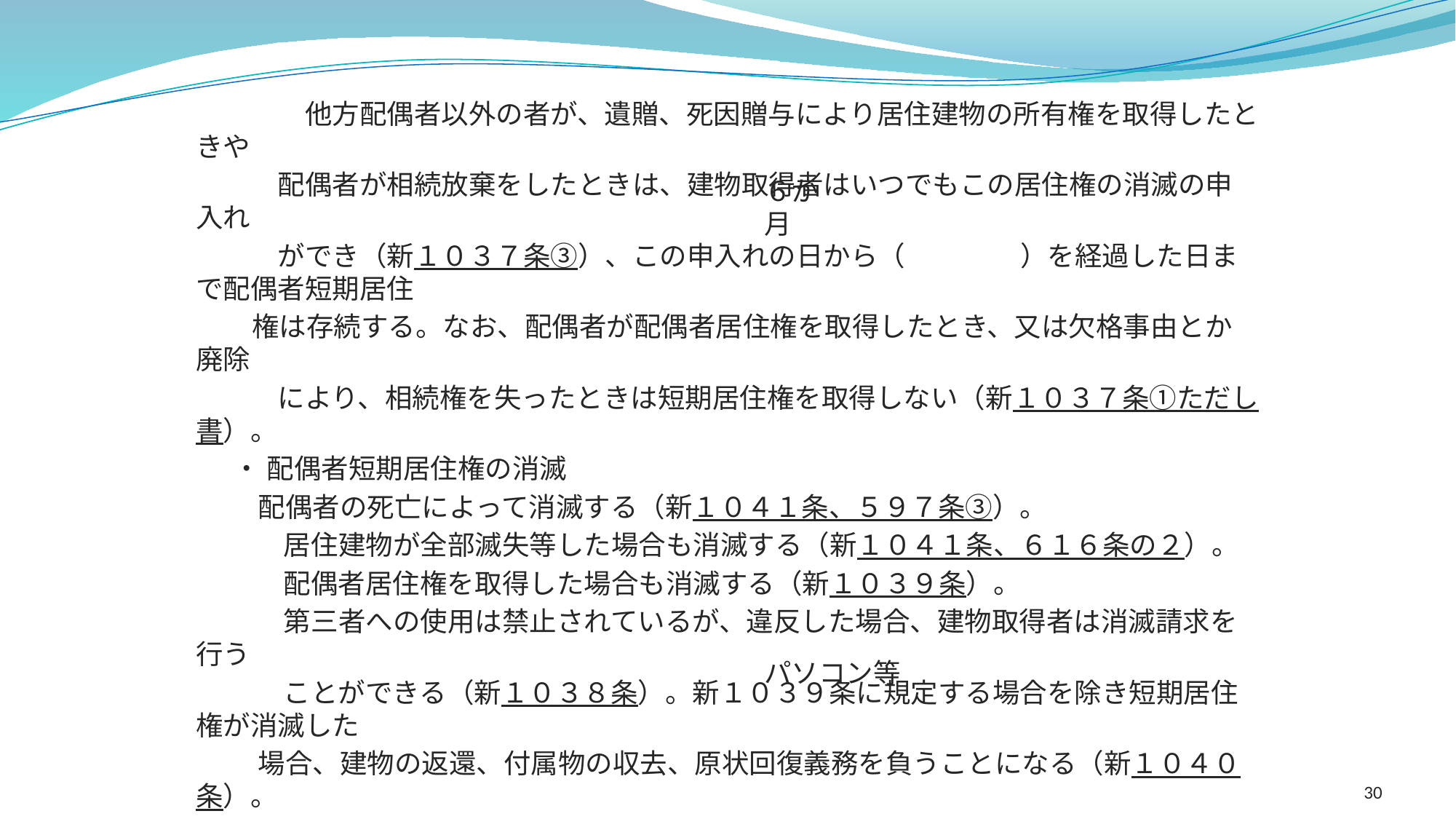

他方配偶者以外の者が、遺贈、死因贈与により居住建物の所有権を取得したときや
　　　配偶者が相続放棄をしたときは、建物取得者はいつでもこの居住権の消滅の申入れ
　　　ができ（新１０３７条③）、この申入れの日から（　　　　 ）を経過した日まで配偶者短期居住
        権は存続する。なお、配偶者が配偶者居住権を取得したとき、又は欠格事由とか廃除
　　　により、相続権を失ったときは短期居住権を取得しない（新１０３７条①ただし書）。
     ・ 配偶者短期居住権の消滅
         配偶者の死亡によって消滅する（新１０４１条、５９７条③）。
　　　 居住建物が全部滅失等した場合も消滅する（新１０４１条、６１６条の２）。
　　　 配偶者居住権を取得した場合も消滅する（新１０３９条）。
　　　 第三者への使用は禁止されているが、違反した場合、建物取得者は消滅請求を行う
　　　 ことができる（新１０３８条）。新１０３９条に規定する場合を除き短期居住権が消滅した
         場合、建物の返還、付属物の収去、原状回復義務を負うことになる（新１０４０条）。
２．遺言の利用促進
   (１) 自筆証書遺言の方式緩和（２０１９年１月１３日施行）
         相続財産の目録部分を自筆によらない方式（　　　　　　　）で作成添付することが認め
　　    られた（新９６８条② 前段）。
　　　 預金通帳等のコピーや不動産の全部事項証明書も考えられる。

６か月
パソコン等

30